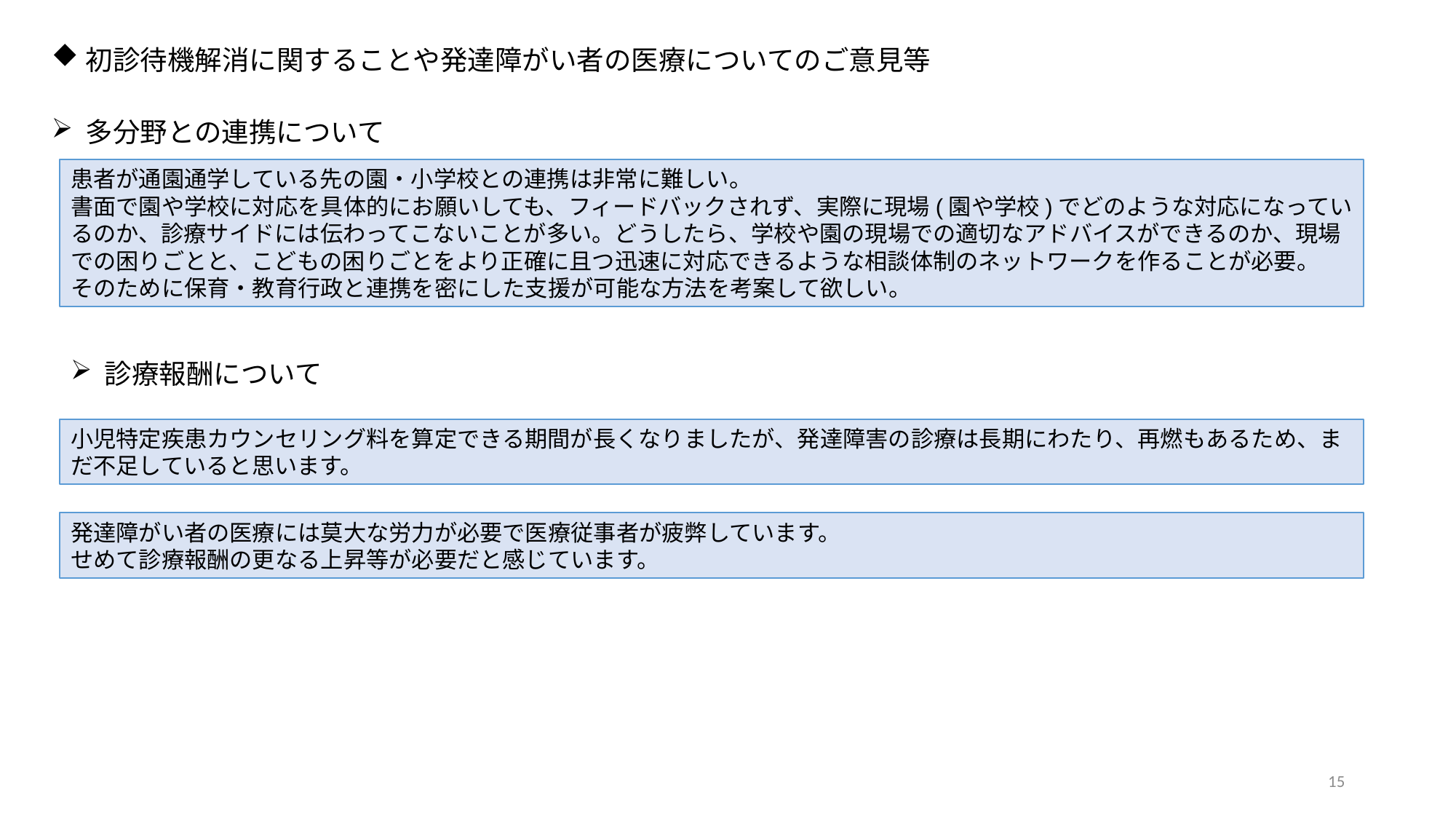

初診待機解消に関することや発達障がい者の医療についてのご意見等
多分野との連携について
患者が通園通学している先の園・小学校との連携は非常に難しい。
書面で園や学校に対応を具体的にお願いしても、フィードバックされず、実際に現場(園や学校)でどのような対応になっているのか、診療サイドには伝わってこないことが多い。どうしたら、学校や園の現場での適切なアドバイスができるのか、現場での困りごとと、こどもの困りごとをより正確に且つ迅速に対応できるような相談体制のネットワークを作ることが必要。
そのために保育・教育行政と連携を密にした支援が可能な方法を考案して欲しい。
診療報酬について
小児特定疾患カウンセリング料を算定できる期間が長くなりましたが、発達障害の診療は長期にわたり、再燃もあるため、まだ不足していると思います。
発達障がい者の医療には莫大な労力が必要で医療従事者が疲弊しています。
せめて診療報酬の更なる上昇等が必要だと感じています。
15